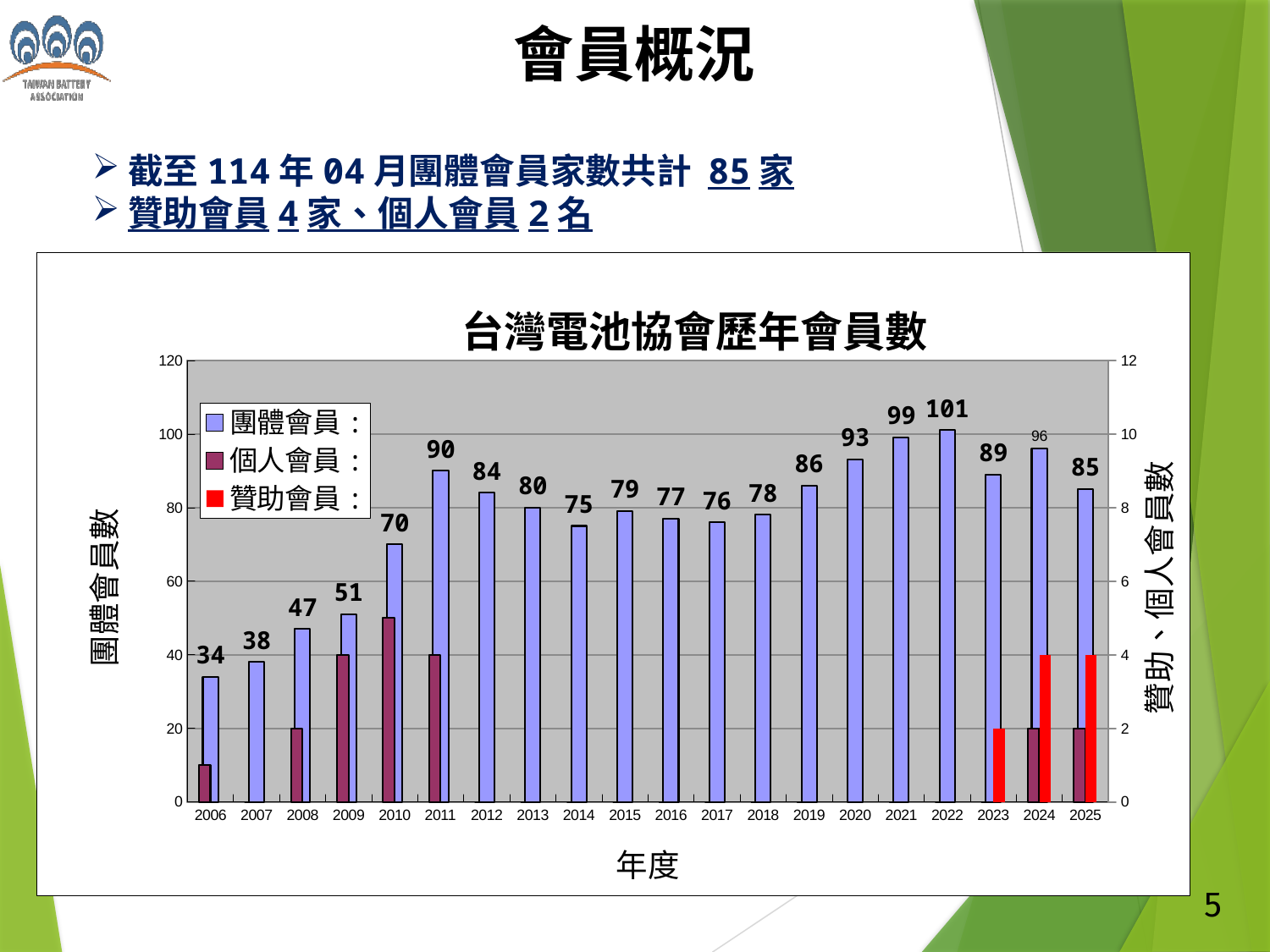

會員概況
截至114年04月團體會員家數共計 85家
贊助會員4家、個人會員2名

### Chart: 台灣電池協會歷年會員數

| Category | 團體會員: | 個人會員: | 贊助會員: |
|---|---|---|---|
| 2006 | 34.0 | 1.0 | None |
| 2007 | 38.0 | 0.0 | None |
| 2008 | 47.0 | 2.0 | None |
| 2009 | 51.0 | 4.0 | None |
| 2010 | 70.0 | 5.0 | None |
| 2011 | 90.0 | 4.0 | None |
| 2012 | 84.0 | 0.0 | None |
| 2013 | 80.0 | 0.0 | None |
| 2014 | 75.0 | 0.0 | None |
| 2015 | 79.0 | 0.0 | None |
| 2016 | 77.0 | 0.0 | None |
| 2017 | 76.0 | 0.0 | None |
| 2018 | 78.0 | 0.0 | None |
| 2019 | 86.0 | 0.0 | None |
| 2020 | 93.0 | None | None |
| 2021 | 99.0 | 0.0 | None |
| 2022 | 101.0 | 0.0 | None |
| 2023 | 89.0 | 0.0 | 2.0 |
| 2024 | 96.0 | 2.0 | 4.0 |
| 2025 | 85.0 | 2.0 | 4.0 |
5
5